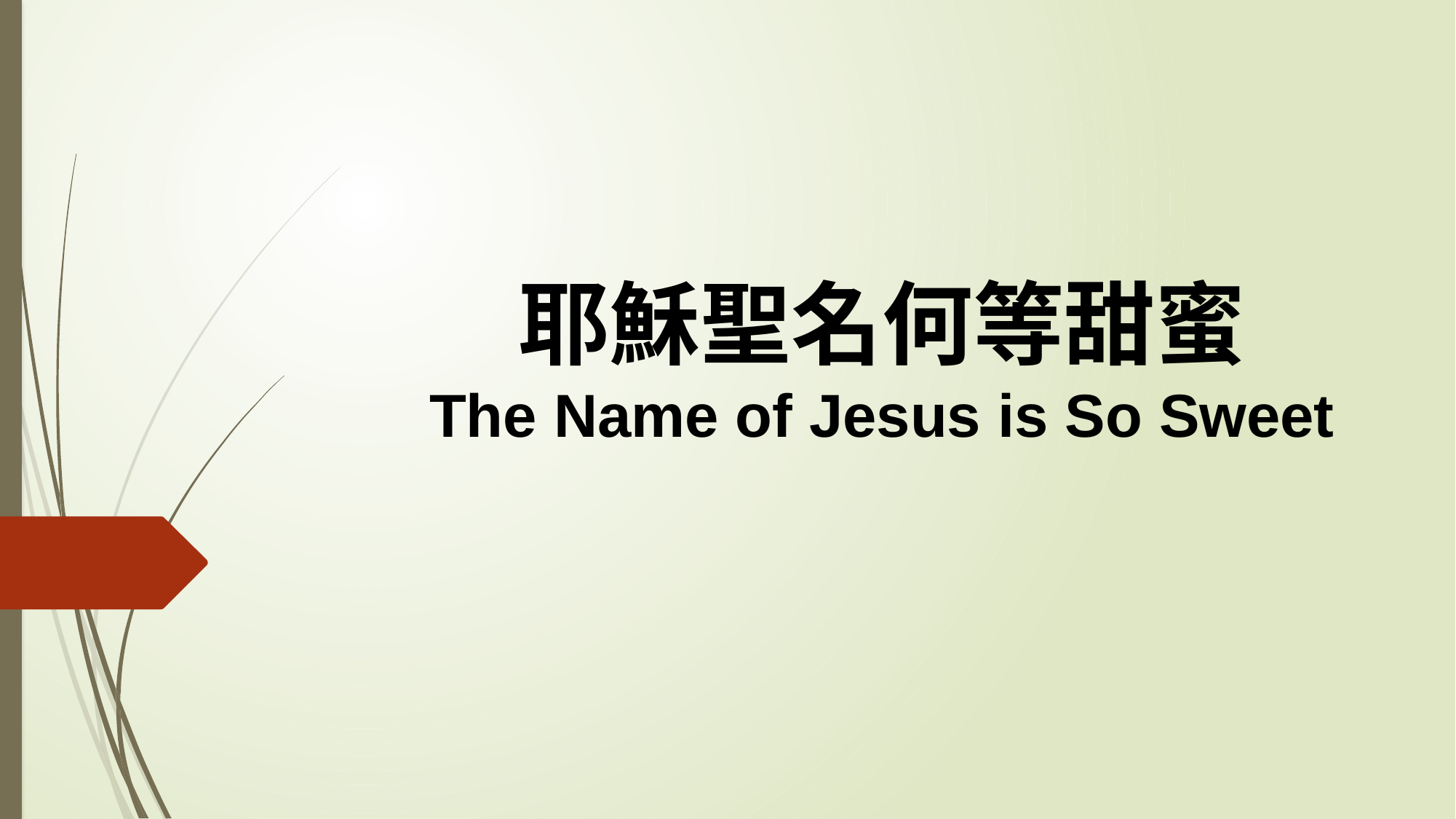

# 耶穌聖名何等甜蜜 The Name of Jesus is So Sweet